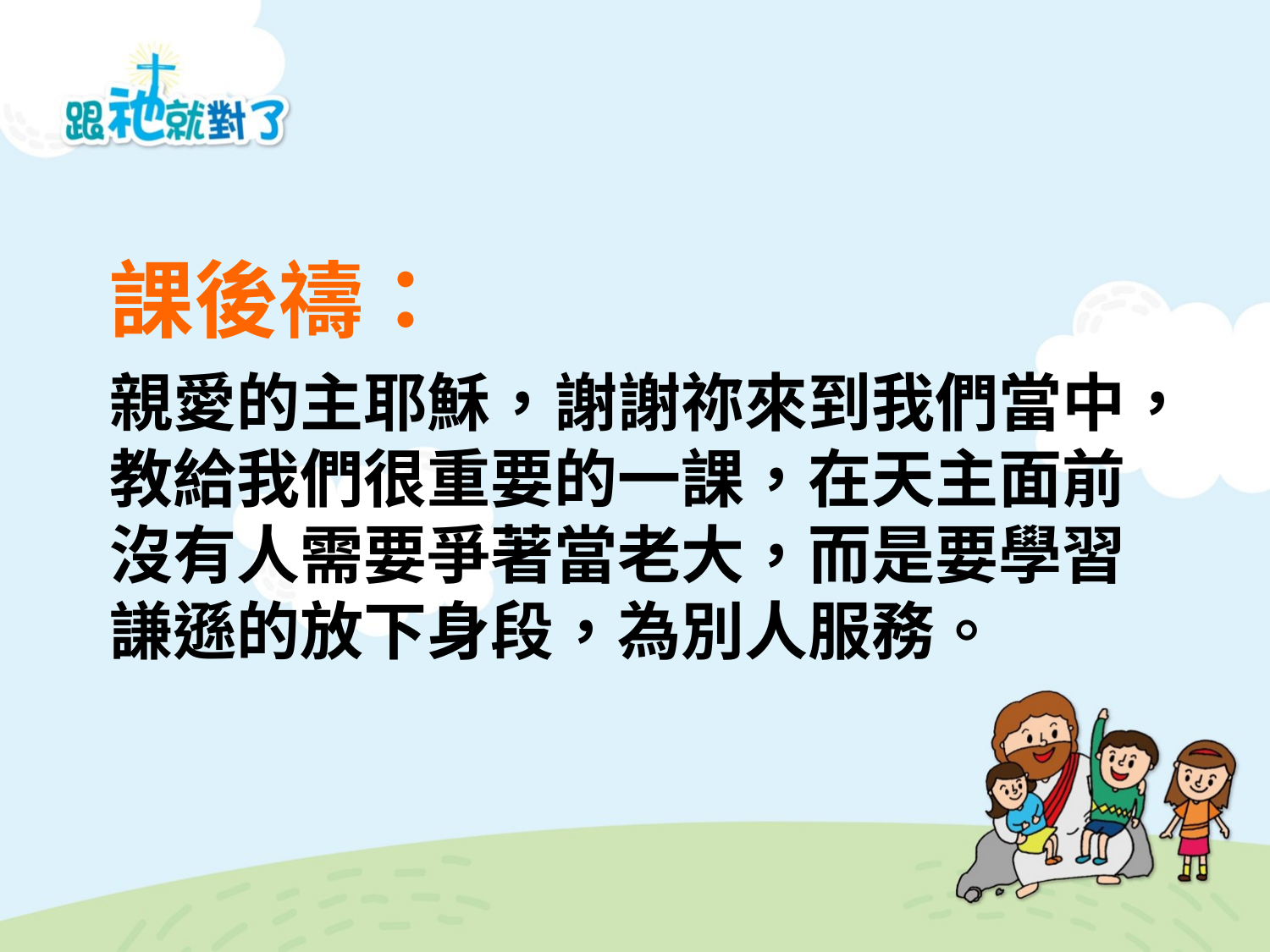

課後禱：
親愛的主耶穌，謝謝祢來到我們當中，教給我們很重要的一課，在天主面前沒有人需要爭著當老大，而是要學習謙遜的放下身段，為別人服務。